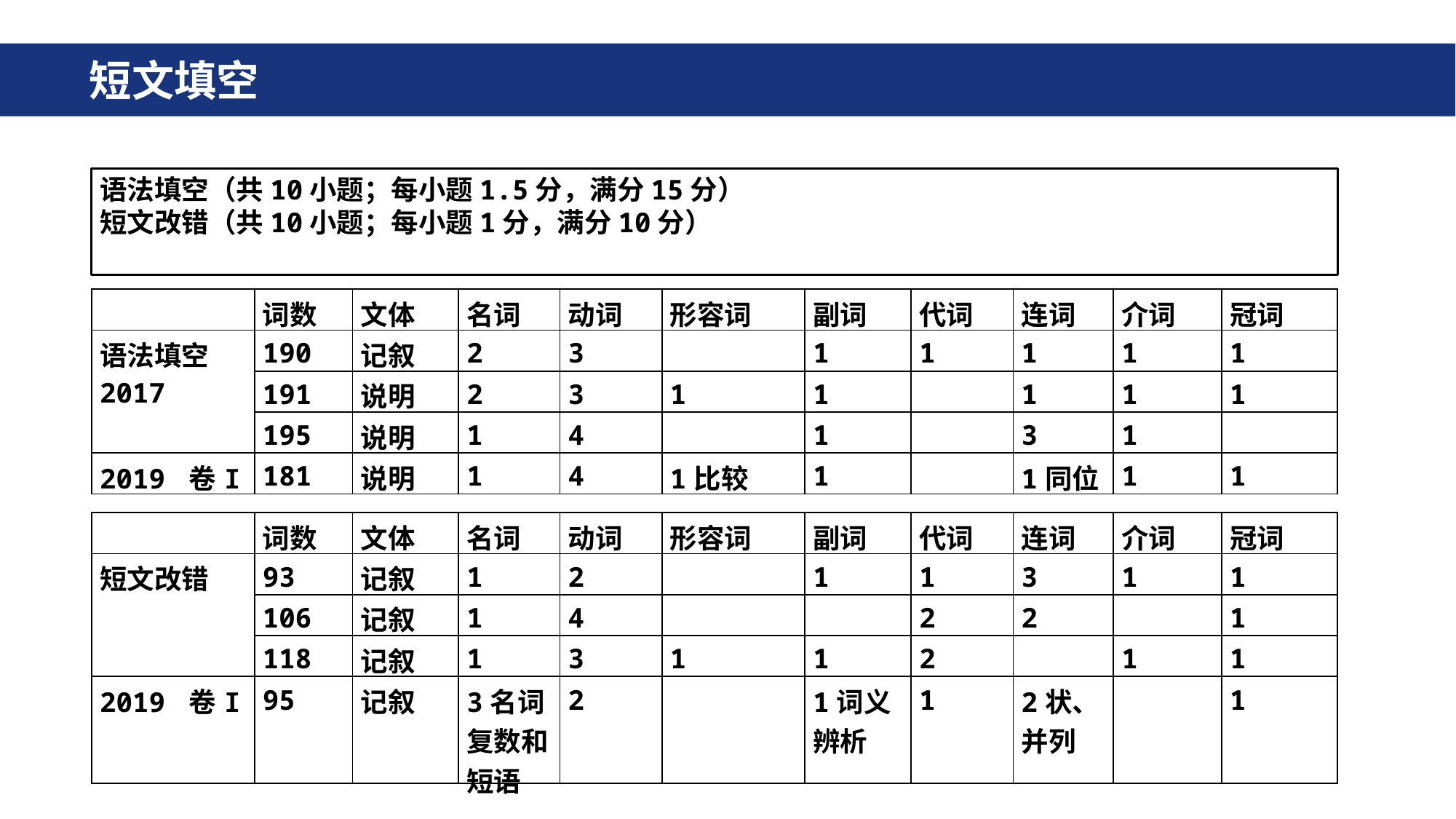

# 短文填空
语法填空（共10小题；每小题1.5分，满分15分）
短文改错（共10小题；每小题1分，满分10分）

|  | 词数 | 文体 | 名词 | 动词 | 形容词 | 副词 | 代词 | 连词 | 介词 | 冠词 |
| --- | --- | --- | --- | --- | --- | --- | --- | --- | --- | --- |
| 语法填空 2017 | 190 | 记叙 | 2 | 3 |  | 1 | 1 | 1 | 1 | 1 |
|  | 191 | 说明 | 2 | 3 | 1 | 1 |  | 1 | 1 | 1 |
|  | 195 | 说明 | 1 | 4 |  | 1 |  | 3 | 1 |  |
| 2019 卷I | 181 | 说明 | 1 | 4 | 1比较 | 1 |  | 1同位 | 1 | 1 |
|  | 词数 | 文体 | 名词 | 动词 | 形容词 | 副词 | 代词 | 连词 | 介词 | 冠词 |
| --- | --- | --- | --- | --- | --- | --- | --- | --- | --- | --- |
| 短文改错 | 93 | 记叙 | 1 | 2 |  | 1 | 1 | 3 | 1 | 1 |
|  | 106 | 记叙 | 1 | 4 |  |  | 2 | 2 |  | 1 |
|  | 118 | 记叙 | 1 | 3 | 1 | 1 | 2 |  | 1 | 1 |
| 2019 卷I | 95 | 记叙 | 3名词复数和短语 | 2 |  | 1词义辨析 | 1 | 2状、并列 |  | 1 |